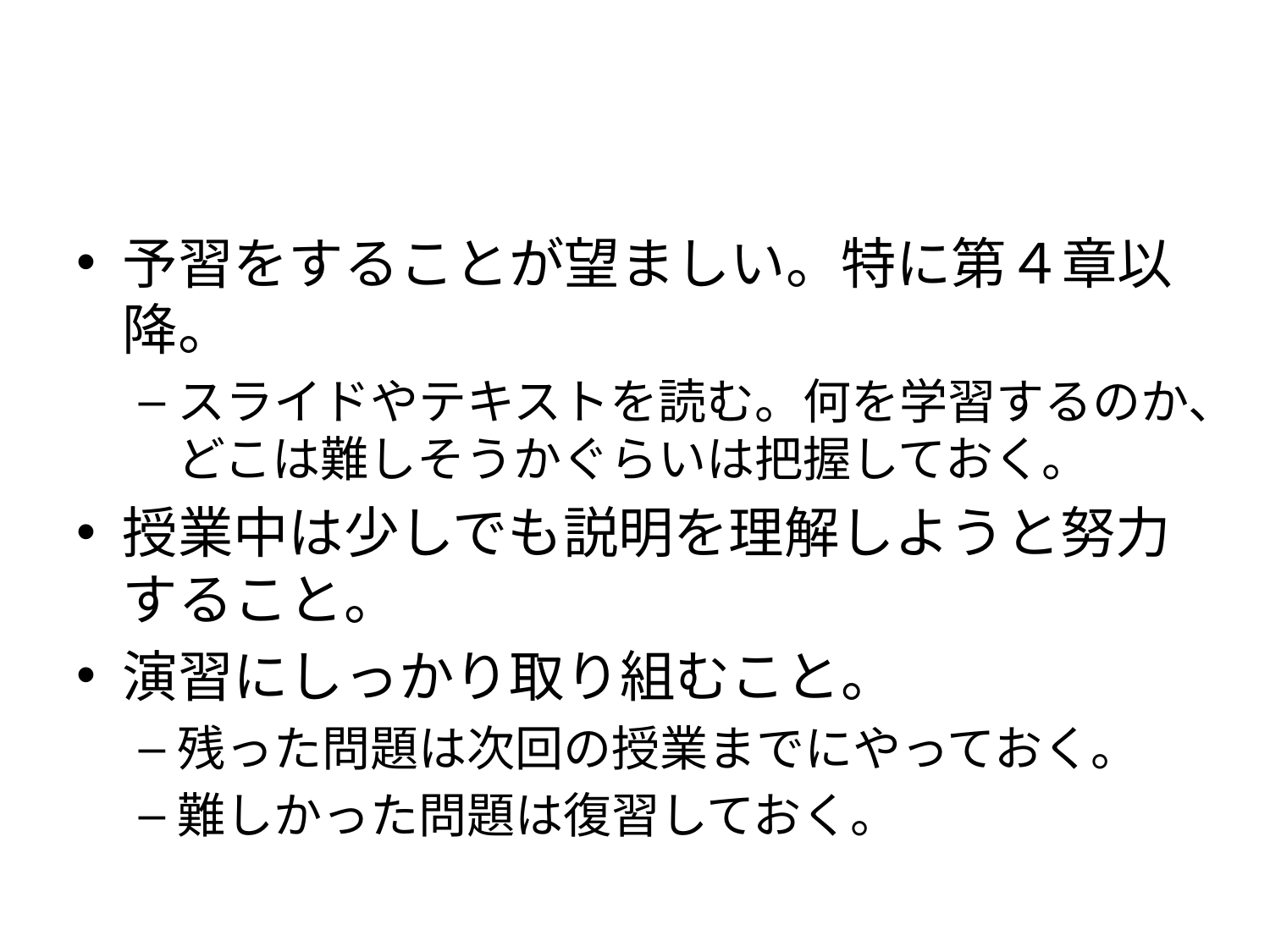

#
予習をすることが望ましい。特に第４章以降。
スライドやテキストを読む。何を学習するのか、どこは難しそうかぐらいは把握しておく。
授業中は少しでも説明を理解しようと努力すること。
演習にしっかり取り組むこと。
残った問題は次回の授業までにやっておく。
難しかった問題は復習しておく。